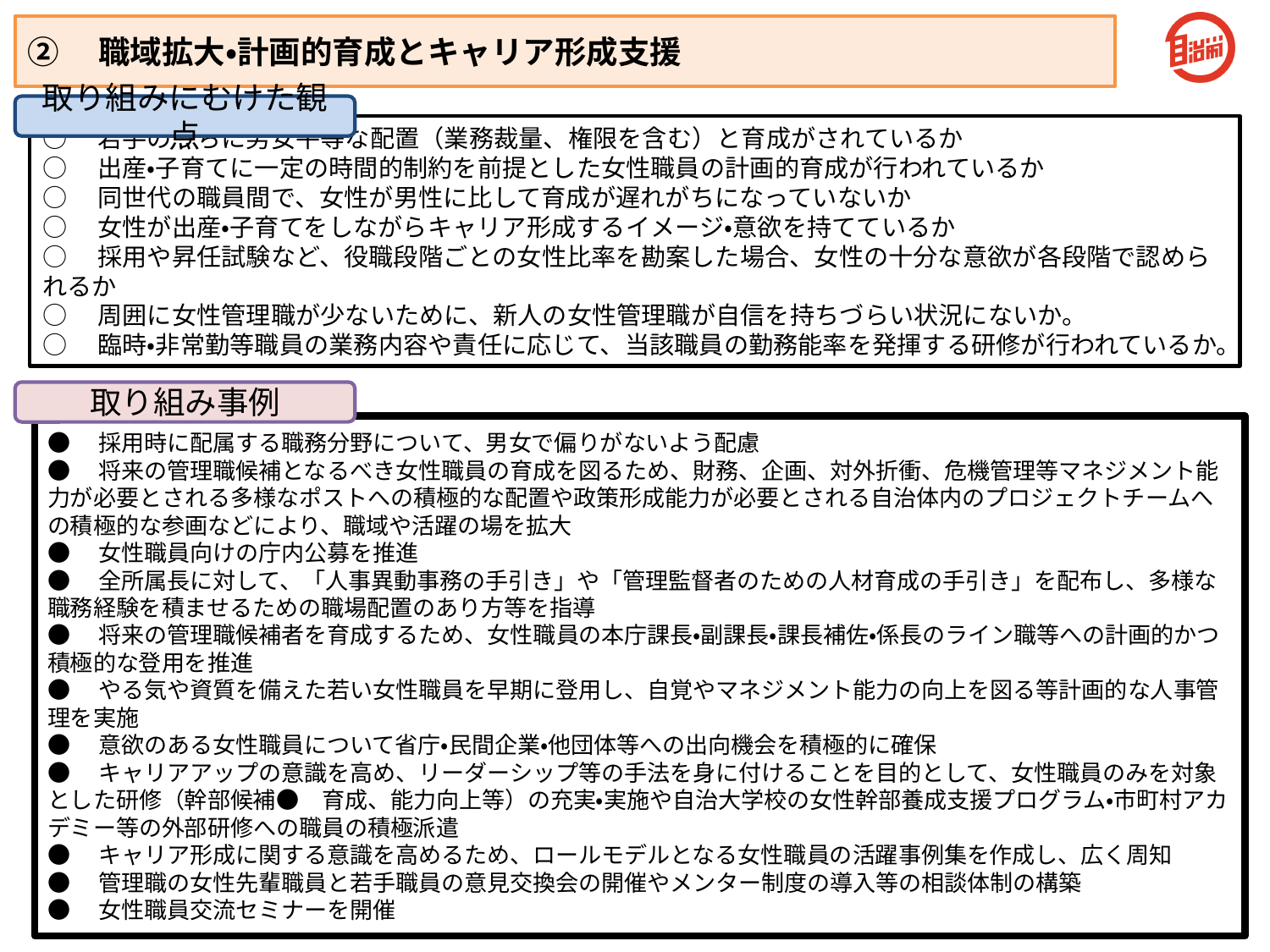

②　職域拡大・計画的育成とキャリア形成支援
取り組みにむけた観点
○　若手のうちに男女平等な配置（業務裁量、権限を含む）と育成がされているか
○　出産・子育てに一定の時間的制約を前提とした女性職員の計画的育成が行われているか
○　同世代の職員間で、女性が男性に比して育成が遅れがちになっていないか
○　女性が出産・子育てをしながらキャリア形成するイメージ・意欲を持てているか
○　採用や昇任試験など、役職段階ごとの女性比率を勘案した場合、女性の十分な意欲が各段階で認められるか
○　周囲に女性管理職が少ないために、新人の女性管理職が自信を持ちづらい状況にないか。
○　臨時・非常勤等職員の業務内容や責任に応じて、当該職員の勤務能率を発揮する研修が行われているか。
取り組み事例
●　採用時に配属する職務分野について、男女で偏りがないよう配慮
●　将来の管理職候補となるべき女性職員の育成を図るため、財務、企画、対外折衝、危機管理等マネジメント能力が必要とされる多様なポストへの積極的な配置や政策形成能力が必要とされる自治体内のプロジェクトチームへの積極的な参画などにより、職域や活躍の場を拡大
●　女性職員向けの庁内公募を推進
●　全所属長に対して、「人事異動事務の手引き」や「管理監督者のための人材育成の手引き」を配布し、多様な職務経験を積ませるための職場配置のあり方等を指導
●　将来の管理職候補者を育成するため、女性職員の本庁課長・副課長・課長補佐・係長のライン職等への計画的かつ積極的な登用を推進
●　やる気や資質を備えた若い女性職員を早期に登用し、自覚やマネジメント能力の向上を図る等計画的な人事管理を実施
●　意欲のある女性職員について省庁・民間企業・他団体等への出向機会を積極的に確保
●　キャリアアップの意識を高め、リーダーシップ等の手法を身に付けることを目的として、女性職員のみを対象とした研修（幹部候補●　育成、能力向上等）の充実・実施や自治大学校の女性幹部養成支援プログラム・市町村アカデミー等の外部研修への職員の積極派遣
●　キャリア形成に関する意識を高めるため、ロールモデルとなる女性職員の活躍事例集を作成し、広く周知
●　管理職の女性先輩職員と若手職員の意見交換会の開催やメンター制度の導入等の相談体制の構築
●　女性職員交流セミナーを開催